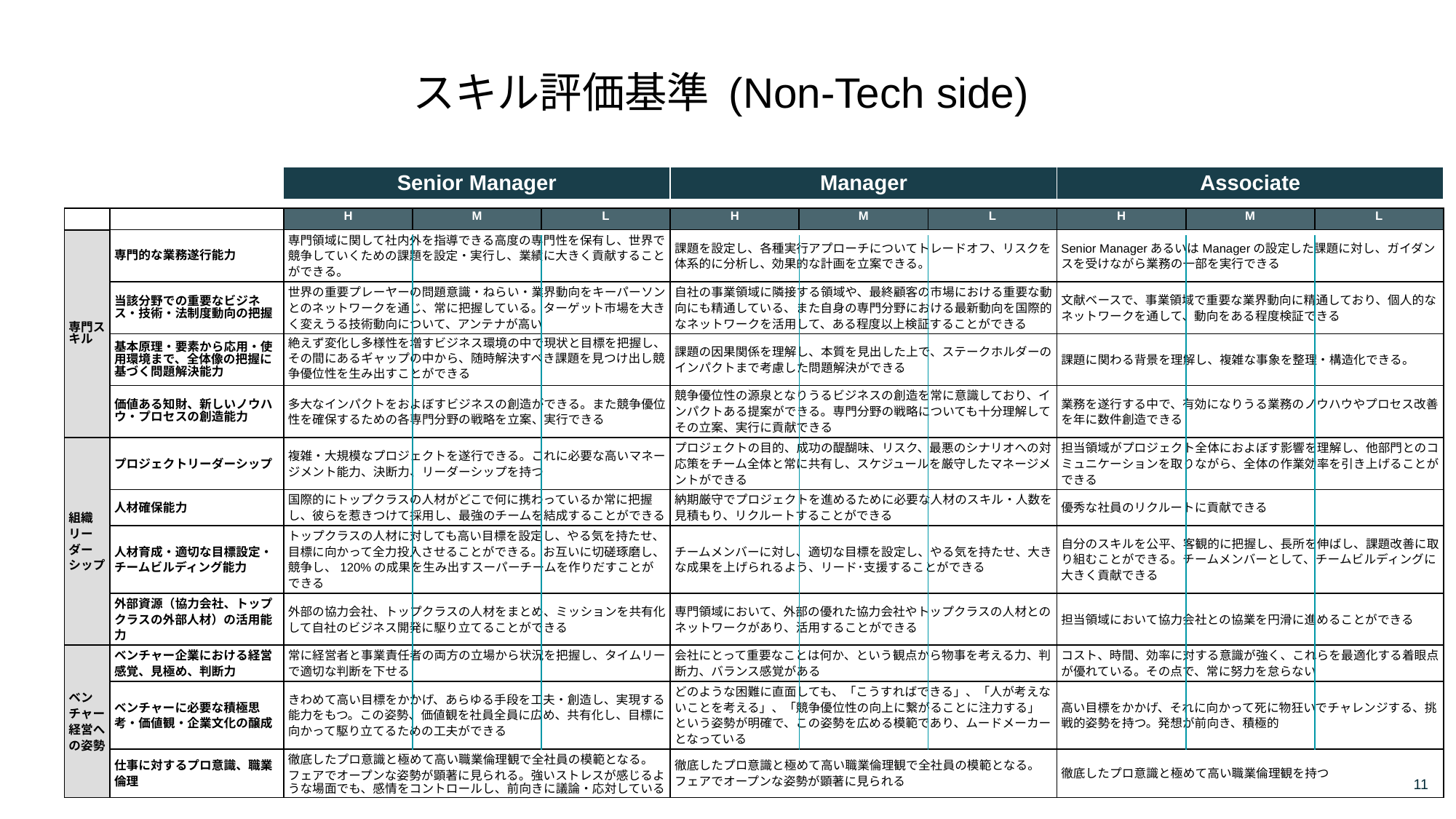

# スキル評価基準 (Non-Tech side)
Senior Manager
Manager
Associate
|  |  | H | M | L | H | M | L | H | M | L |
| --- | --- | --- | --- | --- | --- | --- | --- | --- | --- | --- |
| 専門スキル | 専門的な業務遂行能力 | 専門領域に関して社内外を指導できる高度の専門性を保有し、世界で競争していくための課題を設定・実行し、業績に大きく貢献することができる。 |  |  | 課題を設定し、各種実行アプローチについてトレードオフ、リスクを体系的に分析し、効果的な計画を立案できる。 |  |  | Senior ManagerあるいはManagerの設定した課題に対し、ガイダンスを受けながら業務の一部を実行できる |  |  |
|  | 当該分野での重要なビジネス・技術・法制度動向の把握 | 世界の重要プレーヤーの問題意識・ねらい・業界動向をキーパーソンとのネットワークを通じ、常に把握している。ターゲット市場を大きく変えうる技術動向について、アンテナが高い |  |  | 自社の事業領域に隣接する領域や、最終顧客の市場における重要な動向にも精通している、また自身の専門分野における最新動向を国際的なネットワークを活用して、ある程度以上検証することができる |  |  | 文献ベースで、事業領域で重要な業界動向に精通しており、個人的なネットワークを通して、動向をある程度検証できる |  |  |
|  | 基本原理・要素から応用・使用環境まで、全体像の把握に基づく問題解決能力 | 絶えず変化し多様性を増すビジネス環境の中で現状と目標を把握し、その間にあるギャップの中から、随時解決すべき課題を見つけ出し競争優位性を生み出すことができる |  |  | 課題の因果関係を理解し、本質を見出した上で、ステークホルダーのインパクトまで考慮した問題解決ができる |  |  | 課題に関わる背景を理解し、複雑な事象を整理・構造化できる。 |  |  |
|  | 価値ある知財、新しいノウハウ・プロセスの創造能力 | 多大なインパクトをおよぼすビジネスの創造ができる。また競争優位性を確保するための各専門分野の戦略を立案、実行できる |  |  | 競争優位性の源泉となりうるビジネスの創造を常に意識しており、インパクトある提案ができる。専門分野の戦略についても十分理解してその立案、実行に貢献できる |  |  | 業務を遂行する中で、有効になりうる業務のノウハウやプロセス改善を年に数件創造できる |  |  |
| 組織リーダーシップ | プロジェクトリーダーシップ | 複雑・大規模なプロジェクトを遂行できる。これに必要な高いマネージメント能力、決断力、リーダーシップを持つ |  |  | プロジェクトの目的、成功の醍醐味、リスク、最悪のシナリオへの対応策をチーム全体と常に共有し、スケジュールを厳守したマネージメントができる |  |  | 担当領域がプロジェクト全体におよぼす影響を理解し、他部門とのコミュニケーションを取りながら、全体の作業効率を引き上げることができる |  |  |
|  | 人材確保能力 | 国際的にトップクラスの人材がどこで何に携わっているか常に把握し、彼らを惹きつけて採用し、最強のチームを結成することができる |  |  | 納期厳守でプロジェクトを進めるために必要な人材のスキル・人数を見積もり、リクルートすることができる |  |  | 優秀な社員のリクルートに貢献できる |  |  |
|  | 人材育成・適切な目標設定・チームビルディング能力 | トップクラスの人材に対しても高い目標を設定し、やる気を持たせ、目標に向かって全力投入させることができる。お互いに切磋琢磨し、競争し、120%の成果を生み出すスーパーチームを作りだすことができる |  |  | チームメンバーに対し、適切な目標を設定し、やる気を持たせ、大きな成果を上げられるよう、リード･支援することができる |  |  | 自分のスキルを公平、客観的に把握し、長所を伸ばし、課題改善に取り組むことができる。チームメンバーとして、チームビルディングに大きく貢献できる |  |  |
|  | 外部資源（協力会社、トップクラスの外部人材）の活用能力 | 外部の協力会社、トップクラスの人材をまとめ、ミッションを共有化して自社のビジネス開発に駆り立てることができる |  |  | 専門領域において、外部の優れた協力会社やトップクラスの人材とのネットワークがあり、活用することができる |  |  | 担当領域において協力会社との協業を円滑に進めることができる |  |  |
| ベンチャー経営への姿勢 | ベンチャー企業における経営感覚、見極め、判断力 | 常に経営者と事業責任者の両方の立場から状況を把握し、タイムリーで適切な判断を下せる |  |  | 会社にとって重要なことは何か、という観点から物事を考える力、判断力、バランス感覚がある |  |  | コスト、時間、効率に対する意識が強く、これらを最適化する着眼点が優れている。その点で、常に努力を怠らない |  |  |
|  | ベンチャーに必要な積極思考・価値観・企業文化の醸成 | きわめて高い目標をかかげ、あらゆる手段を工夫・創造し、実現する能力をもつ。この姿勢、価値観を社員全員に広め、共有化し、目標に向かって駆り立てるための工夫ができる |  |  | どのような困難に直面しても、「こうすればできる」、「人が考えないことを考える」、「競争優位性の向上に繋がることに注力する」　という姿勢が明確で、この姿勢を広める模範であり、ムードメーカーとなっている |  |  | 高い目標をかかげ、それに向かって死に物狂いでチャレンジする、挑戦的姿勢を持つ。発想が前向き、積極的 |  |  |
|  | 仕事に対するプロ意識、職業倫理 | 徹底したプロ意識と極めて高い職業倫理観で全社員の模範となる。フェアでオープンな姿勢が顕著に見られる。強いストレスが感じるような場面でも、感情をコントロールし、前向きに議論・応対している |  |  | 徹底したプロ意識と極めて高い職業倫理観で全社員の模範となる。フェアでオープンな姿勢が顕著に見られる |  |  | 徹底したプロ意識と極めて高い職業倫理観を持つ |  |  |
11